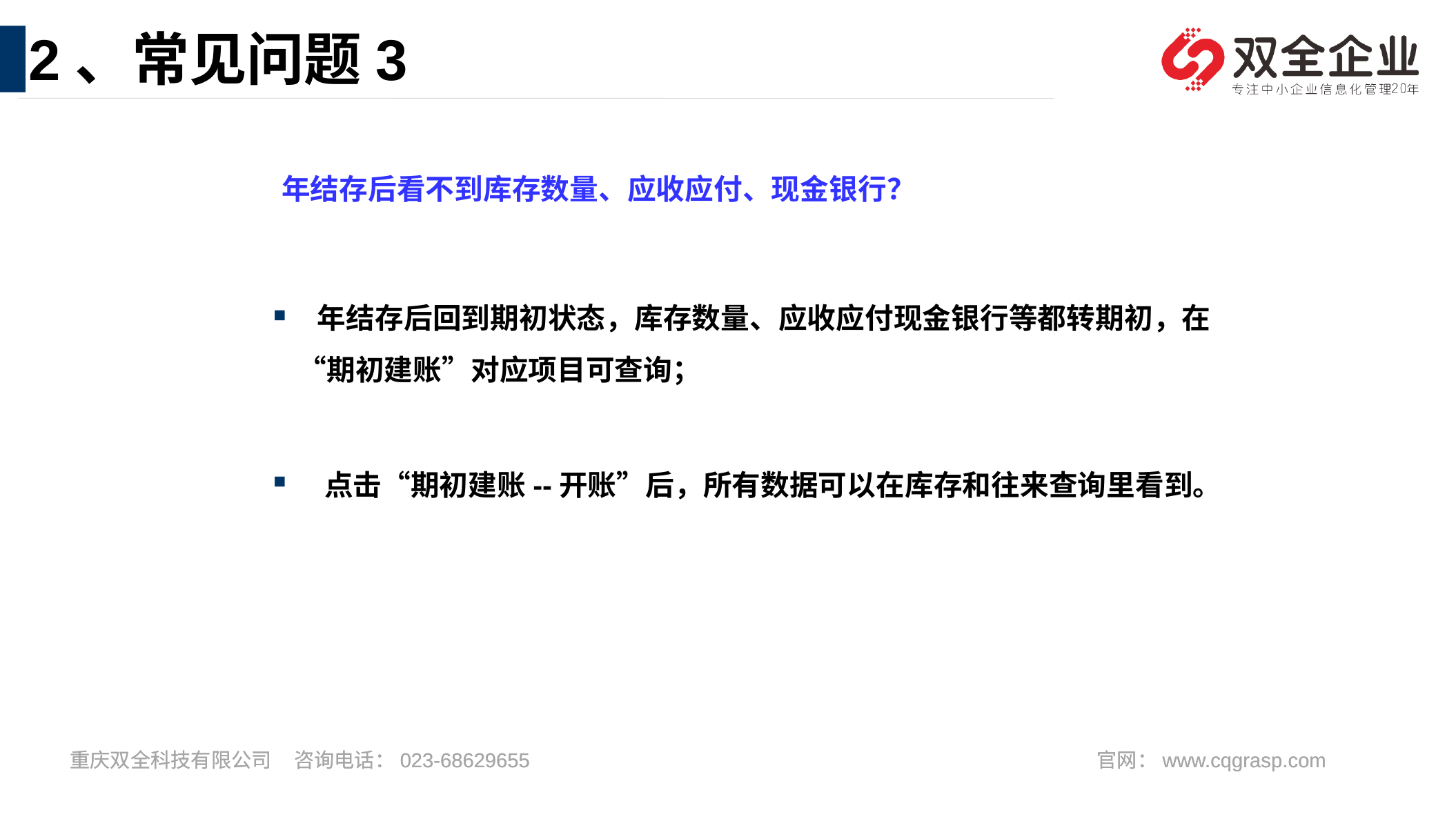

2、常见问题3

年结存后看不到库存数量、应收应付、现金银行？
  年结存后回到期初状态，库存数量、应收应付现金银行等都转期初，在“期初建账”对应项目可查询；

   点击“期初建账--开账”后，所有数据可以在库存和往来查询里看到。